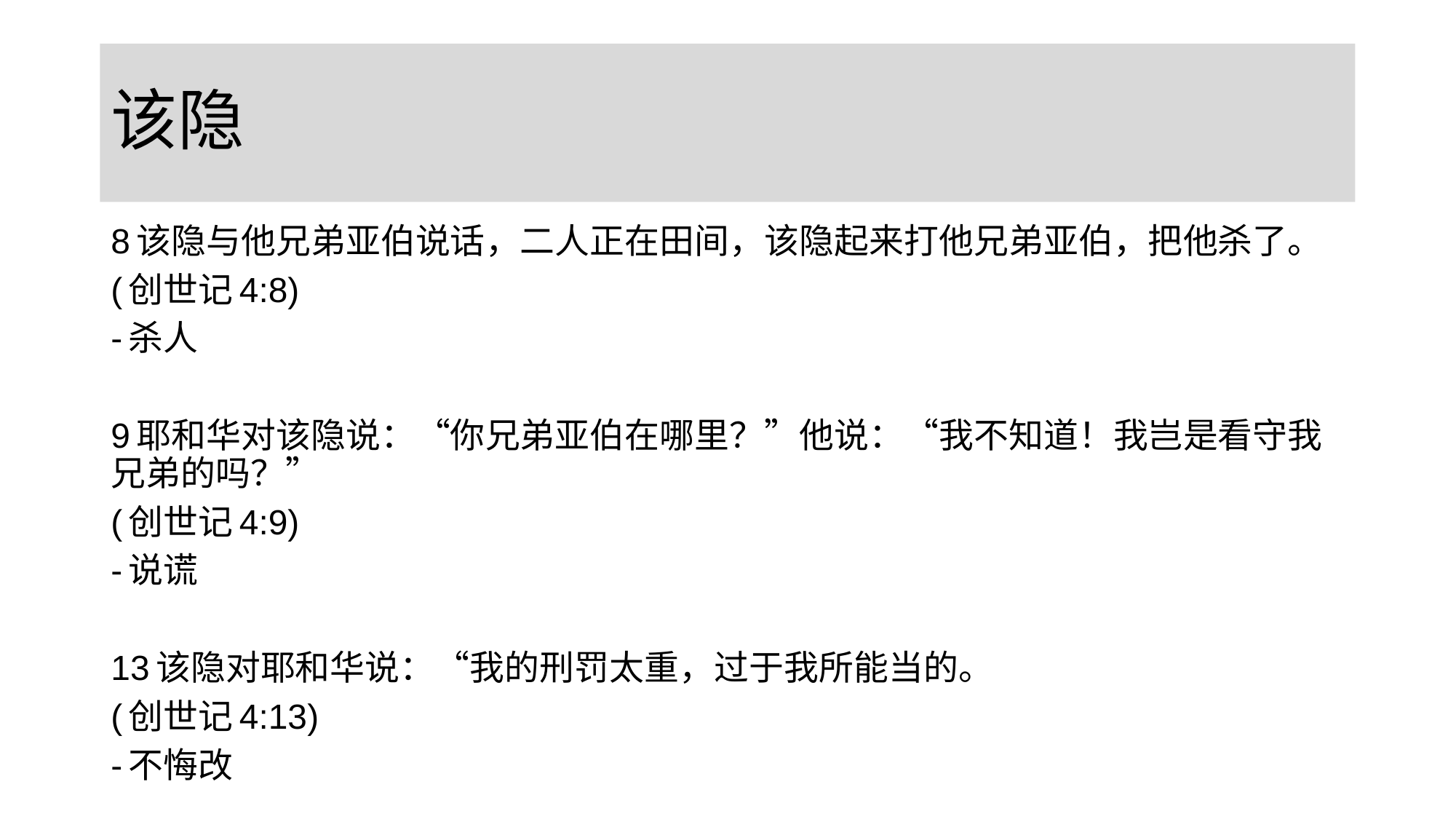

# 该隐
8该隐与他兄弟亚伯说话，二人正在田间，该隐起来打他兄弟亚伯，把他杀了。
(创世记4:8)
-杀人

9耶和华对该隐说：“你兄弟亚伯在哪里？”他说：“我不知道！我岂是看守我兄弟的吗？”
(创世记4:9)
-说谎

13该隐对耶和华说：“我的刑罚太重，过于我所能当的。
(创世记4:13)
-不悔改